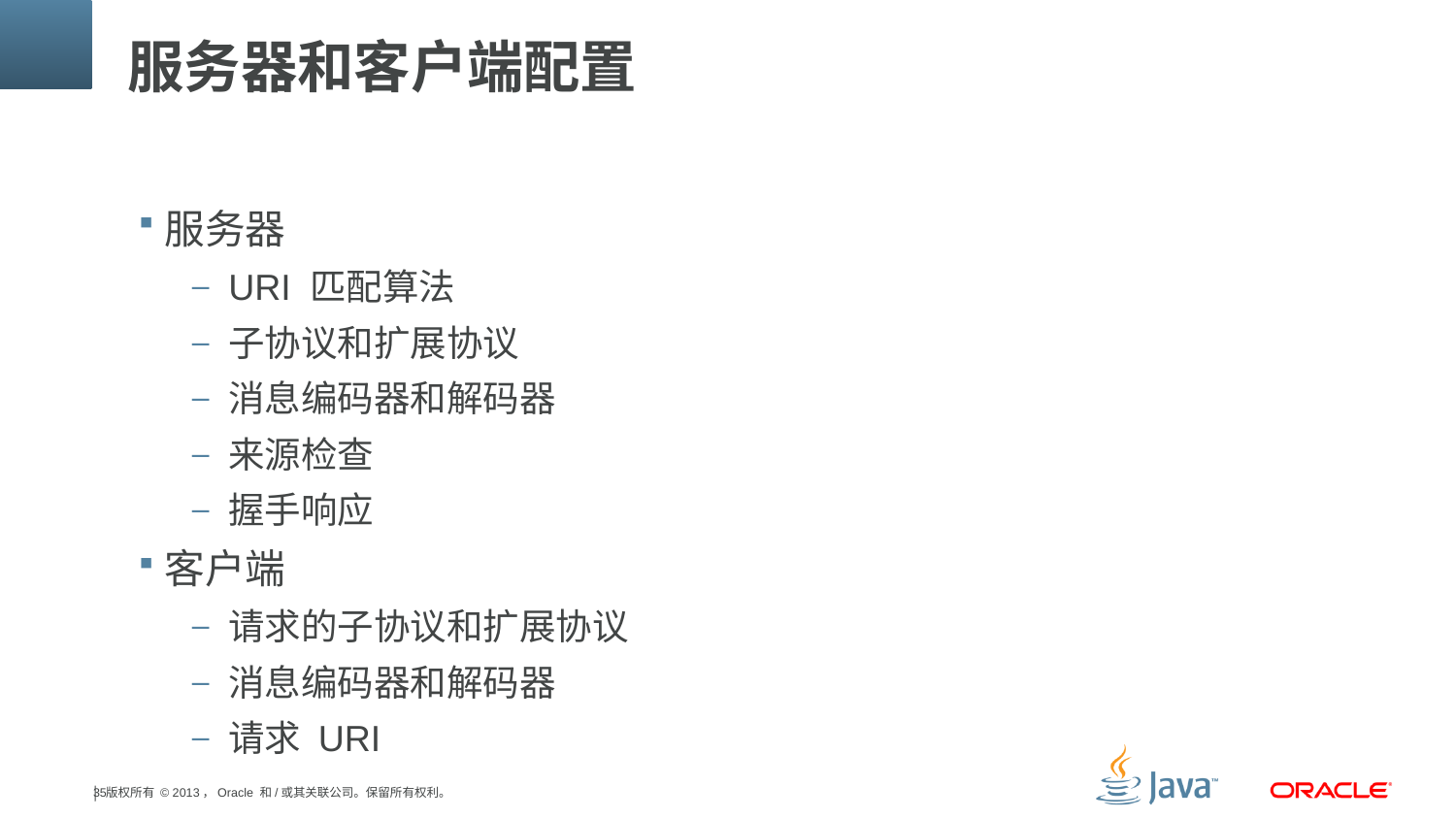

# 服务器和客户端配置

服务器
URI 匹配算法
子协议和扩展协议
消息编码器和解码器
来源检查
握手响应
客户端
请求的子协议和扩展协议
消息编码器和解码器
请求 URI